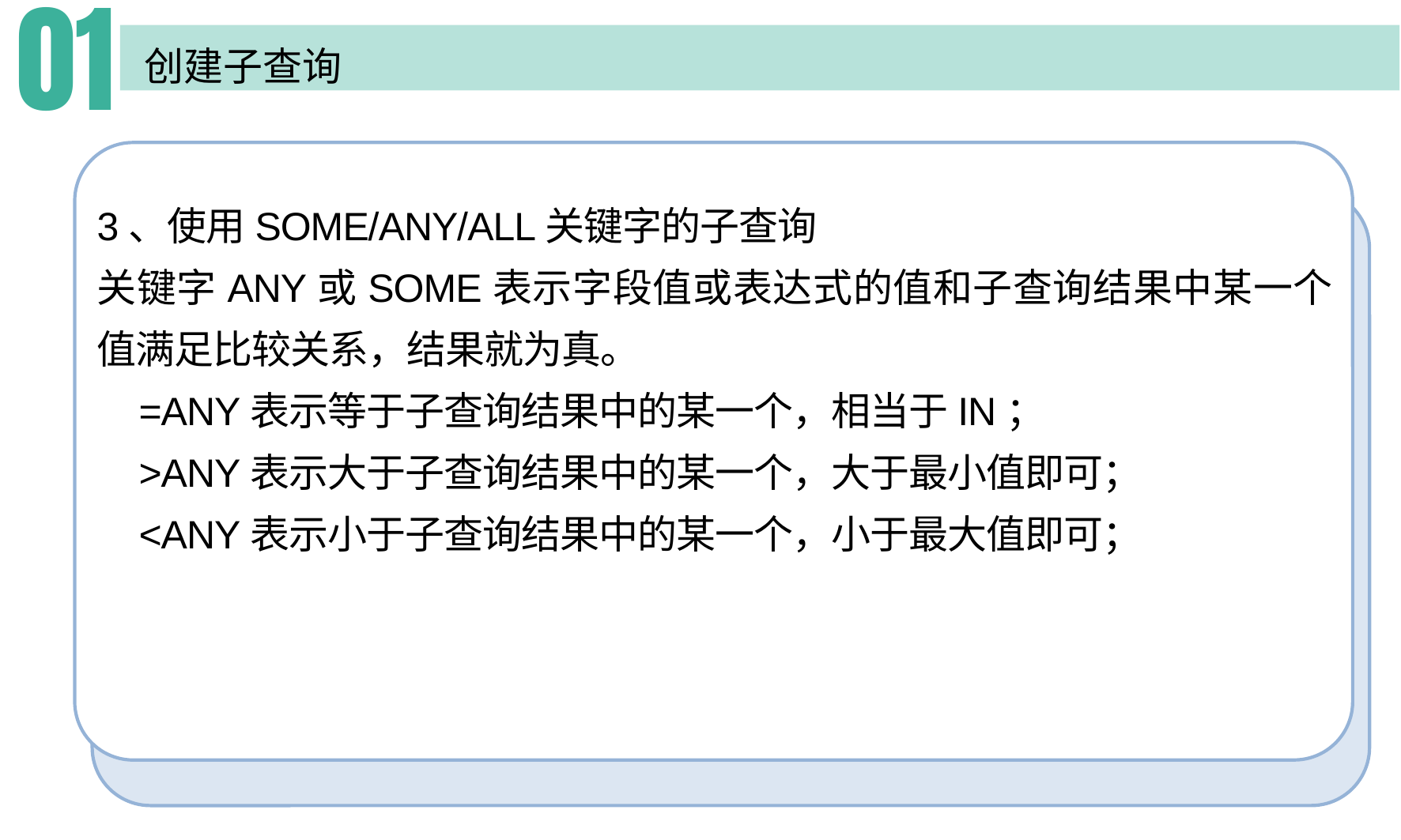

01

创建子查询

3、使用SOME/ANY/ALL关键字的子查询
关键字ANY或SOME表示字段值或表达式的值和子查询结果中某一个值满足比较关系，结果就为真。
    =ANY表示等于子查询结果中的某一个，相当于IN；
    >ANY表示大于子查询结果中的某一个，大于最小值即可；
    <ANY表示小于子查询结果中的某一个，小于最大值即可；